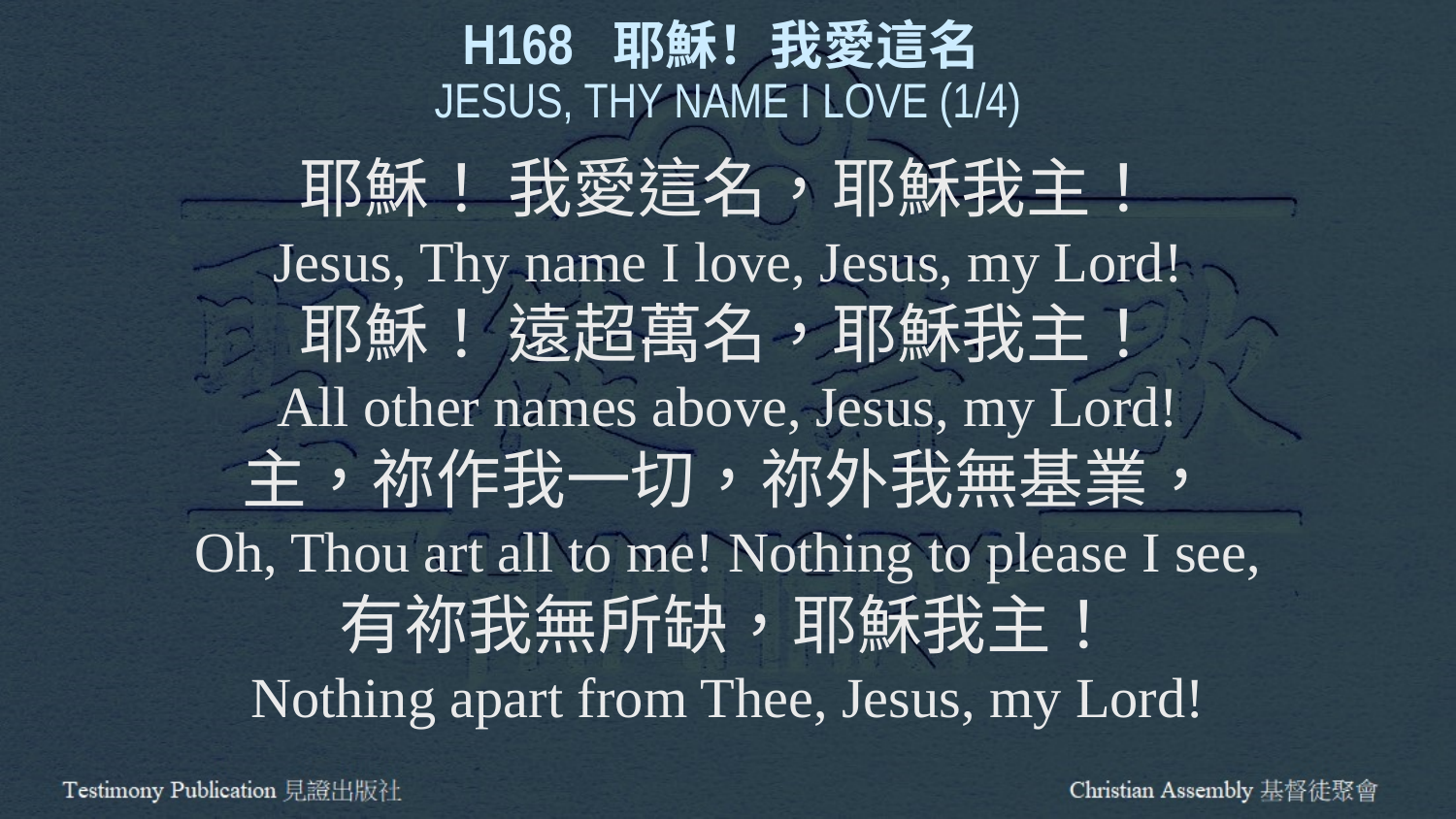

H168  耶穌！我愛這名
JESUS, THY NAME I LOVE (1/4)
耶穌！ 我愛這名，耶穌我主！
Jesus, Thy name I love, Jesus, my Lord!
耶穌！ 遠超萬名，耶穌我主！
All other names above, Jesus, my Lord!
主，祢作我一切，祢外我無基業，
Oh, Thou art all to me! Nothing to please I see,
有祢我無所缺，耶穌我主！
Nothing apart from Thee, Jesus, my Lord!